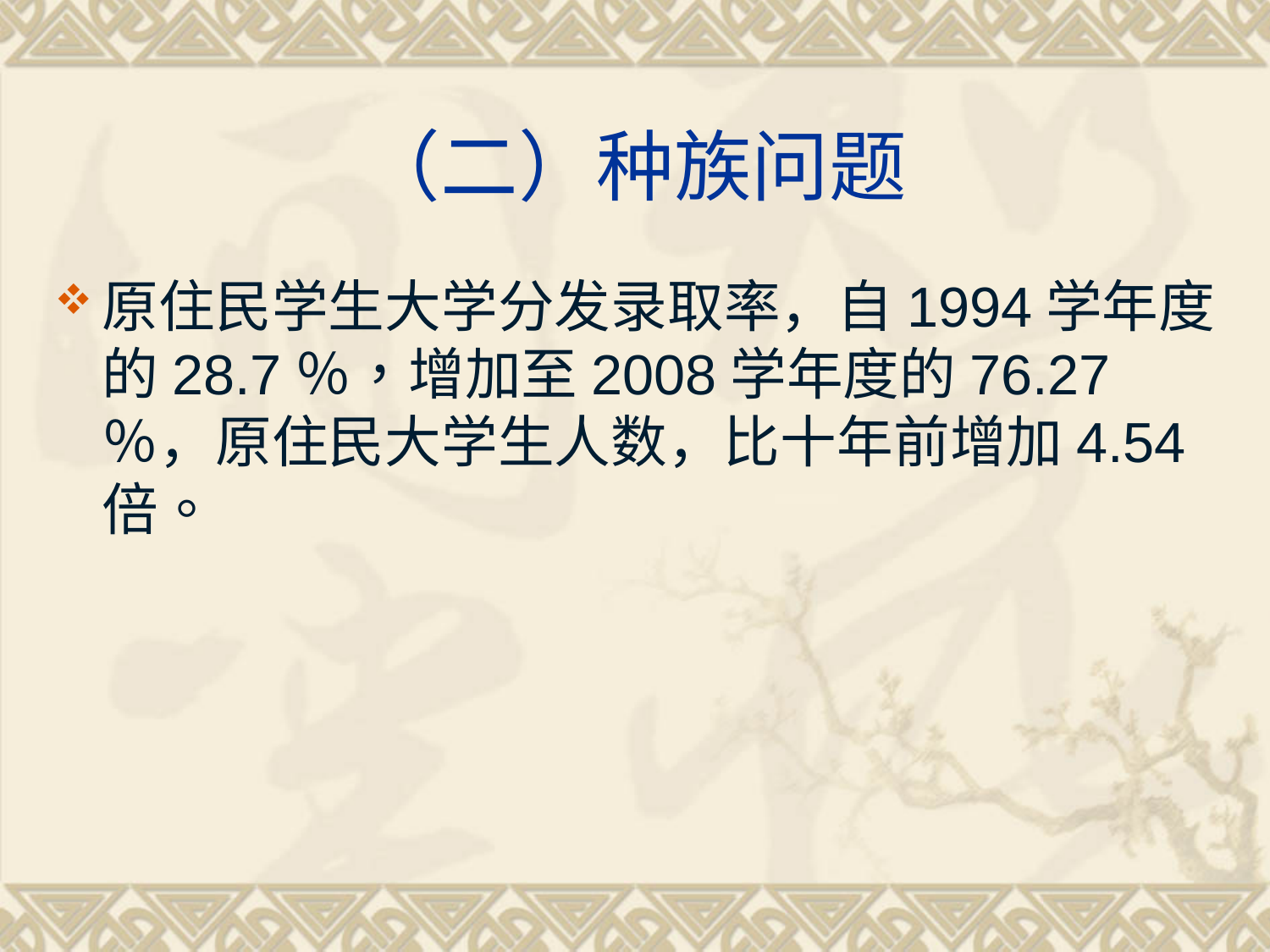

# （二）种族问题
原住民学生大学分发录取率，自1994学年度的28.7％，增加至2008学年度的76.27％，原住民大学生人数，比十年前增加4.54倍。